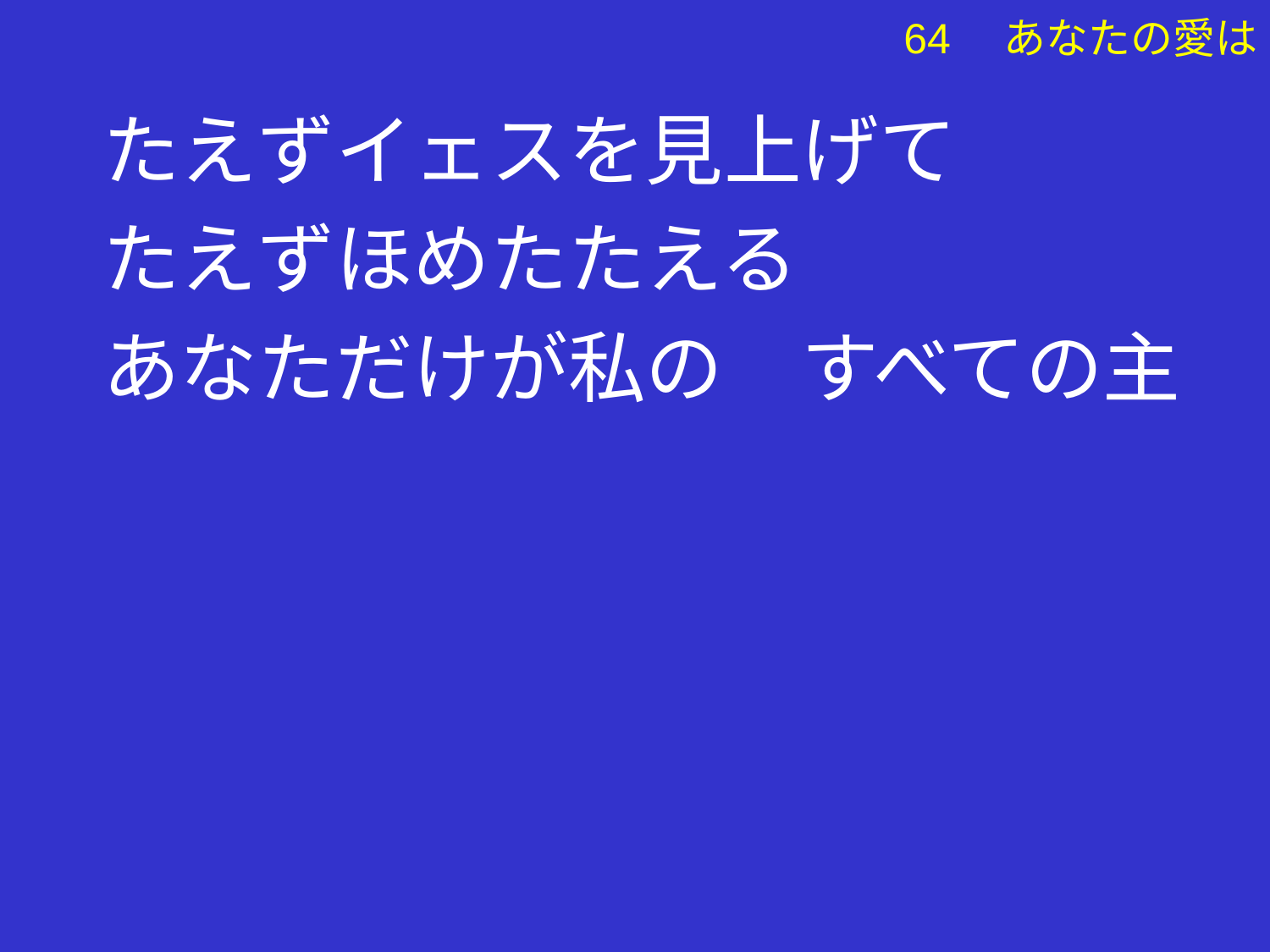

たえずイェスを見上げて
たえずほめたたえる
あなただけが私の　すべての主
# 64　あなたの愛は